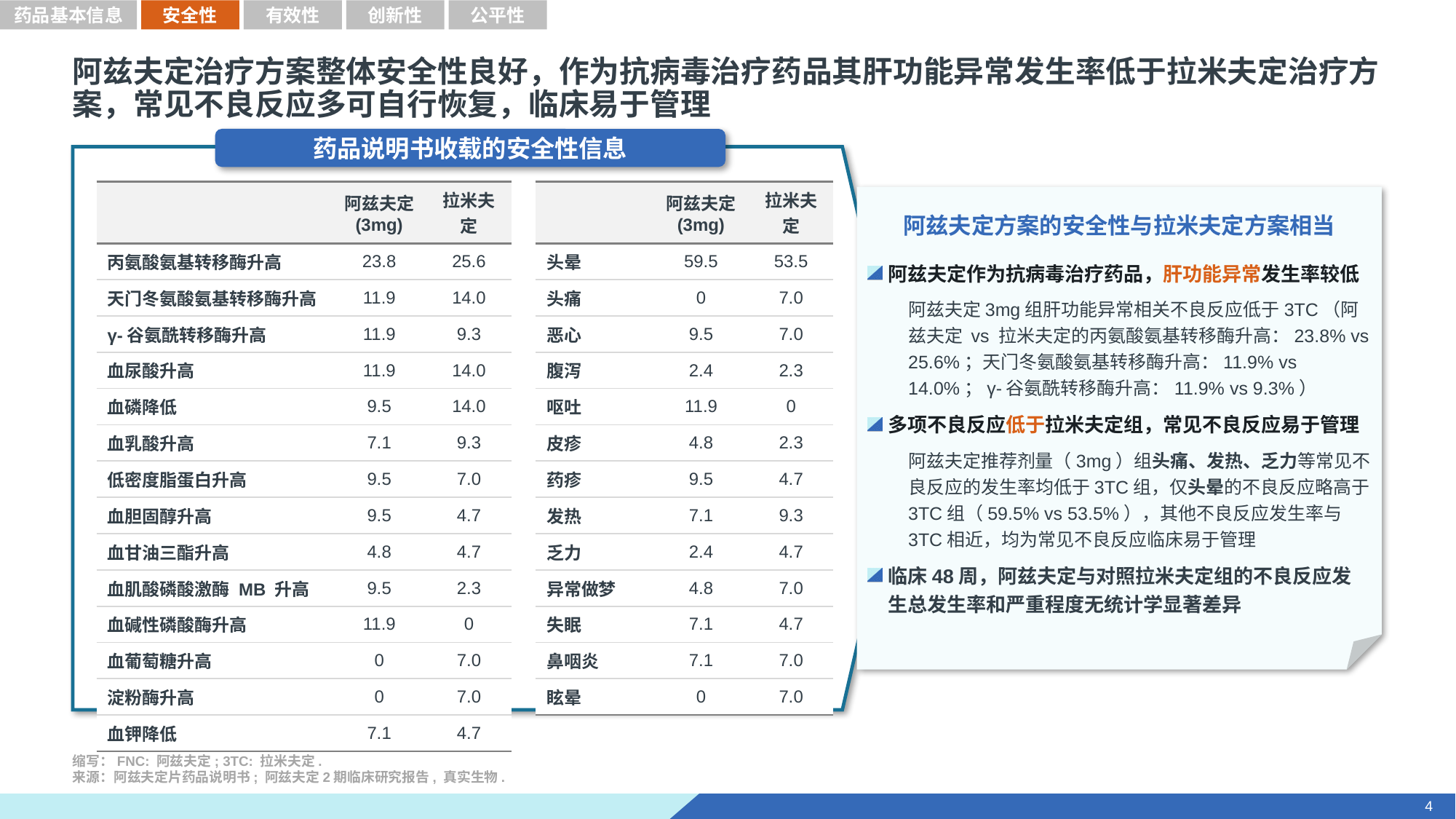

药品基本信息
安全性
有效性
创新性
公平性
阿兹夫定治疗方案整体安全性良好，作为抗病毒治疗药品其肝功能异常发生率低于拉米夫定治疗方案，常见不良反应多可自行恢复，临床易于管理
药品说明书收载的安全性信息

|  | 阿兹夫定 (3mg) | 拉米夫定 |
| --- | --- | --- |
| 丙氨酸氨基转移酶升高 | 23.8 | 25.6 |
| 天门冬氨酸氨基转移酶升高 | 11.9 | 14.0 |
| γ-谷氨酰转移酶升高 | 11.9 | 9.3 |
| 血尿酸升高 | 11.9 | 14.0 |
| 血磷降低 | 9.5 | 14.0 |
| 血乳酸升高 | 7.1 | 9.3 |
| 低密度脂蛋白升高 | 9.5 | 7.0 |
| 血胆固醇升高 | 9.5 | 4.7 |
| 血甘油三酯升高 | 4.8 | 4.7 |
| 血肌酸磷酸激酶 MB 升高 | 9.5 | 2.3 |
| 血碱性磷酸酶升高 | 11.9 | 0 |
| 血葡萄糖升高 | 0 | 7.0 |
| 淀粉酶升高 | 0 | 7.0 |
| 血钾降低 | 7.1 | 4.7 |
|  | 阿兹夫定 (3mg) | 拉米夫定 |
| --- | --- | --- |
| 头晕 | 59.5 | 53.5 |
| 头痛 | 0 | 7.0 |
| 恶心 | 9.5 | 7.0 |
| 腹泻 | 2.4 | 2.3 |
| 呕吐 | 11.9 | 0 |
| 皮疹 | 4.8 | 2.3 |
| 药疹 | 9.5 | 4.7 |
| 发热 | 7.1 | 9.3 |
| 乏力 | 2.4 | 4.7 |
| 异常做梦 | 4.8 | 7.0 |
| 失眠 | 7.1 | 4.7 |
| 鼻咽炎 | 7.1 | 7.0 |
| 眩晕 | 0 | 7.0 |
阿兹夫定方案的安全性与拉米夫定方案相当
阿兹夫定作为抗病毒治疗药品，肝功能异常发生率较低
阿兹夫定3mg组肝功能异常相关不良反应低于3TC（阿兹夫定 vs 拉米夫定的丙氨酸氨基转移酶升高：23.8% vs 25.6%；天门冬氨酸氨基转移酶升高：11.9% vs 14.0%；γ-谷氨酰转移酶升高：11.9% vs 9.3%）
多项不良反应低于拉米夫定组，常见不良反应易于管理
阿兹夫定推荐剂量（3mg）组头痛、发热、乏力等常见不良反应的发生率均低于3TC组，仅头晕的不良反应略高于3TC组（59.5% vs 53.5%），其他不良反应发生率与3TC相近，均为常见不良反应临床易于管理
临床48周，阿兹夫定与对照拉米夫定组的不良反应发生总发生率和严重程度无统计学显著差异
缩写：FNC: 阿兹夫定; 3TC: 拉米夫定.
来源：阿兹夫定片药品说明书; 阿兹夫定2期临床研究报告, 真实生物.